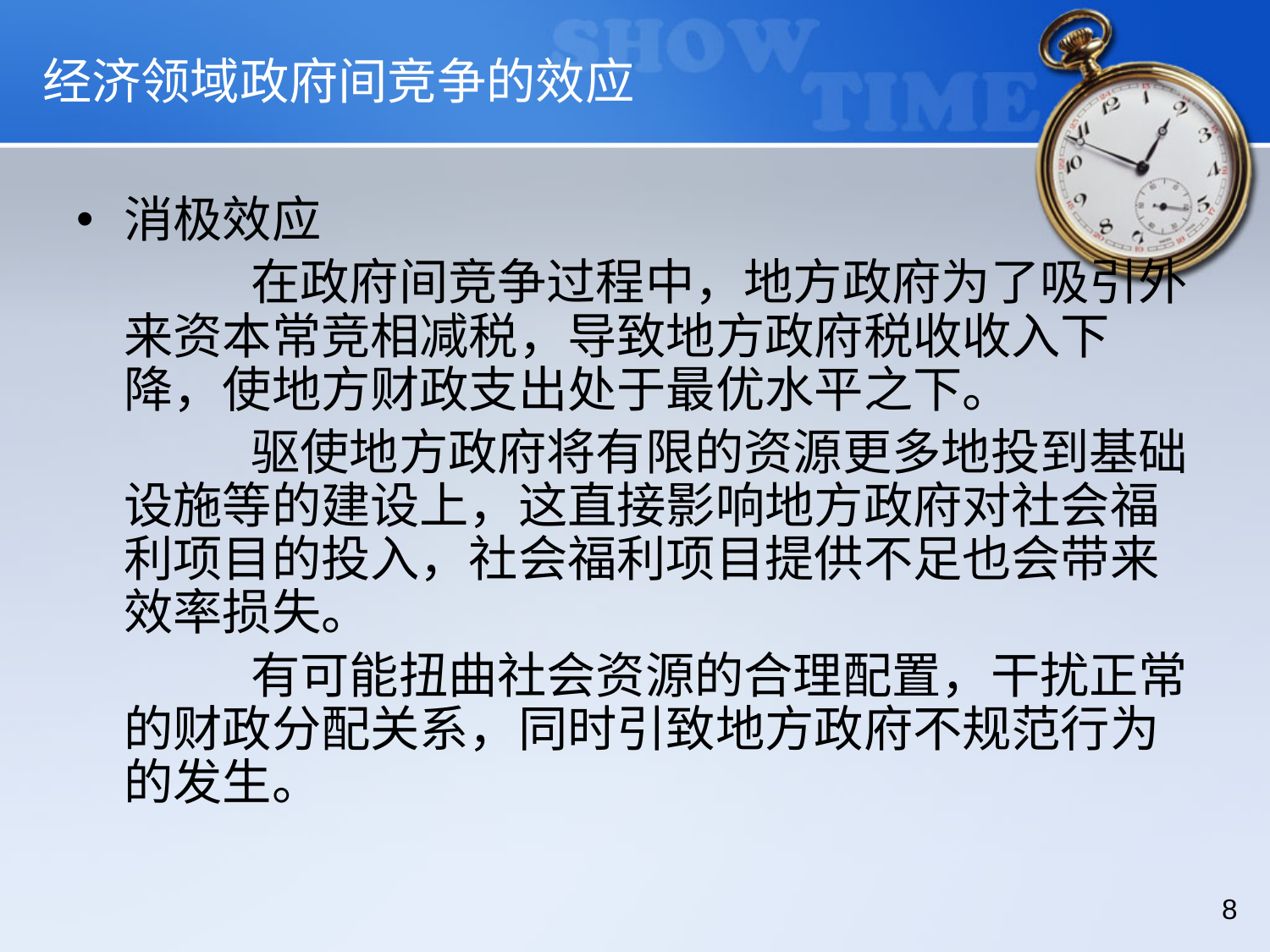

# 经济领域政府间竞争的效应
消极效应
		在政府间竞争过程中，地方政府为了吸引外来资本常竞相减税，导致地方政府税收收入下降，使地方财政支出处于最优水平之下。
		驱使地方政府将有限的资源更多地投到基础设施等的建设上，这直接影响地方政府对社会福利项目的投入，社会福利项目提供不足也会带来效率损失。
		有可能扭曲社会资源的合理配置，干扰正常的财政分配关系，同时引致地方政府不规范行为的发生。
8